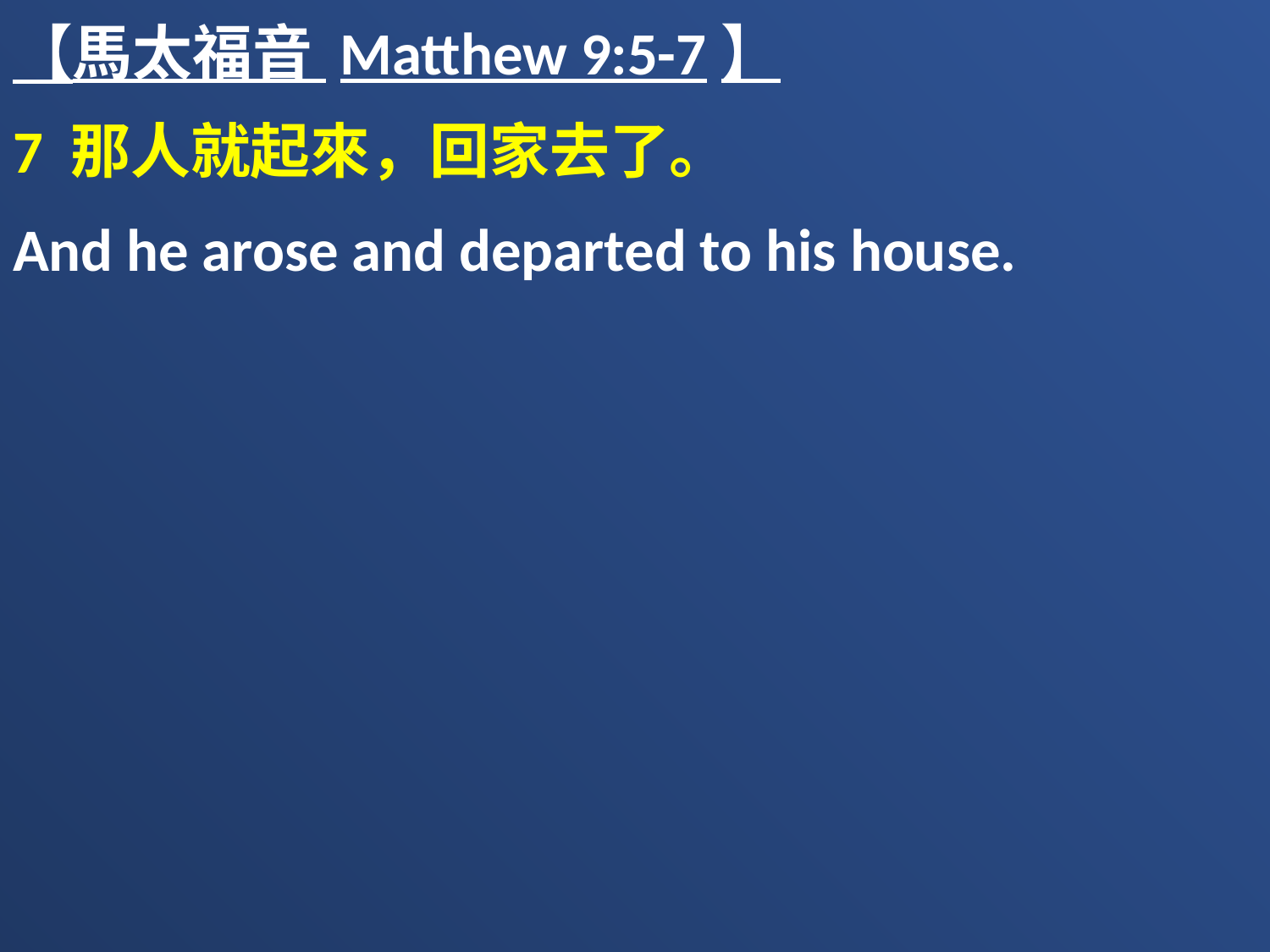

【馬太福音 Matthew 9:5-7】
7 那人就起來，回家去了。
And he arose and departed to his house.